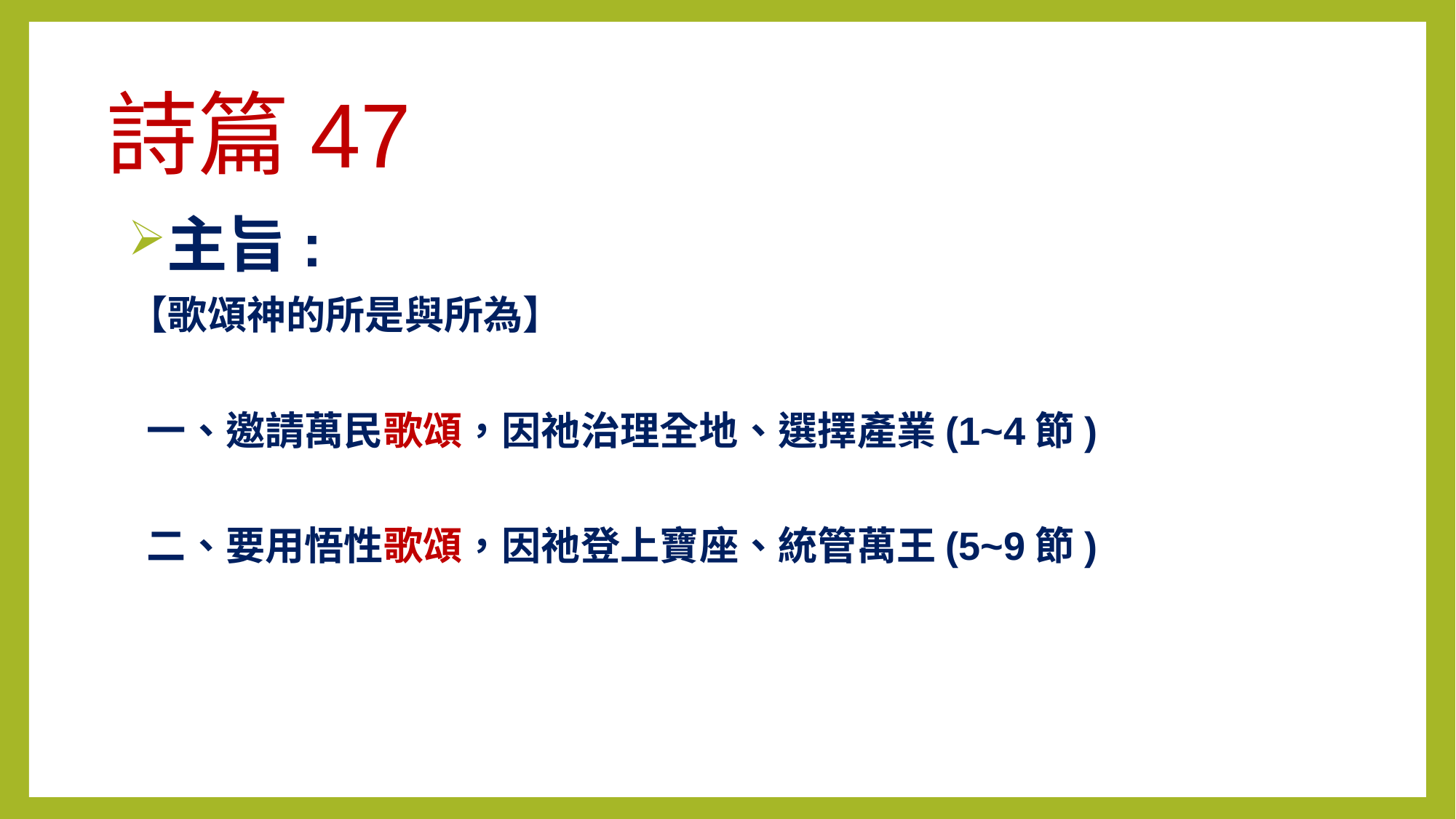

# 詩篇47
主旨:
【歌頌神的所是與所為】

 一、邀請萬民歌頌，因祂治理全地、選擇產業(1~4節)

 二、要用悟性歌頌，因祂登上寶座、統管萬王(5~9節)